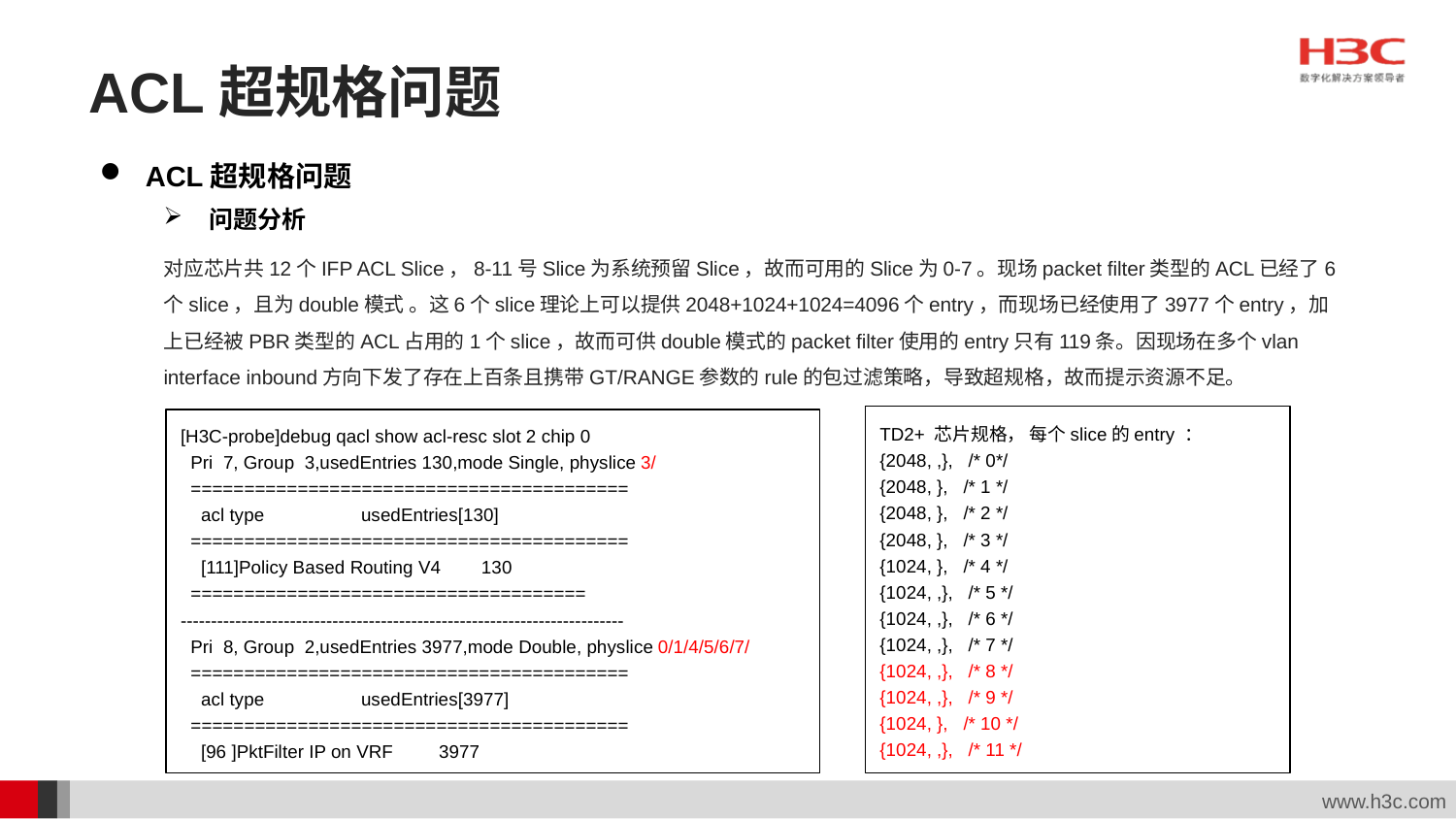

# ACL超规格问题
ACL超规格问题
问题分析
对应芯片共12个IFP ACL Slice，8-11号Slice为系统预留Slice，故而可用的Slice为0-7。现场packet filter类型的ACL已经了6个slice，且为double模式 。这6个slice理论上可以提供2048+1024+1024=4096个entry，而现场已经使用了3977个entry，加上已经被PBR类型的ACL占用的1个slice，故而可供double模式的packet filter使用的entry只有119条。因现场在多个vlan interface inbound方向下发了存在上百条且携带GT/RANGE参数的rule的包过滤策略，导致超规格，故而提示资源不足。
TD2+ 芯片规格， 每个slice的entry ：
{2048, ,},   /* 0*/
{2048, },   /* 1 */
{2048, },   /* 2 */
{2048, },   /* 3 */
{1024, },   /* 4 */
{1024, ,},   /* 5 */
{1024, ,},   /* 6 */
{1024, ,},   /* 7 */
{1024, ,},   /* 8 */
{1024, ,},   /* 9 */
{1024, },   /* 10 */
{1024, ,},   /* 11 */
[H3C-probe]debug qacl show acl-resc slot 2 chip 0
  Pri  7, Group  3,usedEntries 130,mode Single, physlice 3/
  =========================================
    acl type                   usedEntries[130]
  =========================================
    [111]Policy Based Routing V4        130
  =====================================
-------------------------------------------------------------------------
  Pri  8, Group  2,usedEntries 3977,mode Double, physlice 0/1/4/5/6/7/
  =========================================
    acl type                   usedEntries[3977]
  =========================================
    [96 ]PktFilter IP on VRF         3977